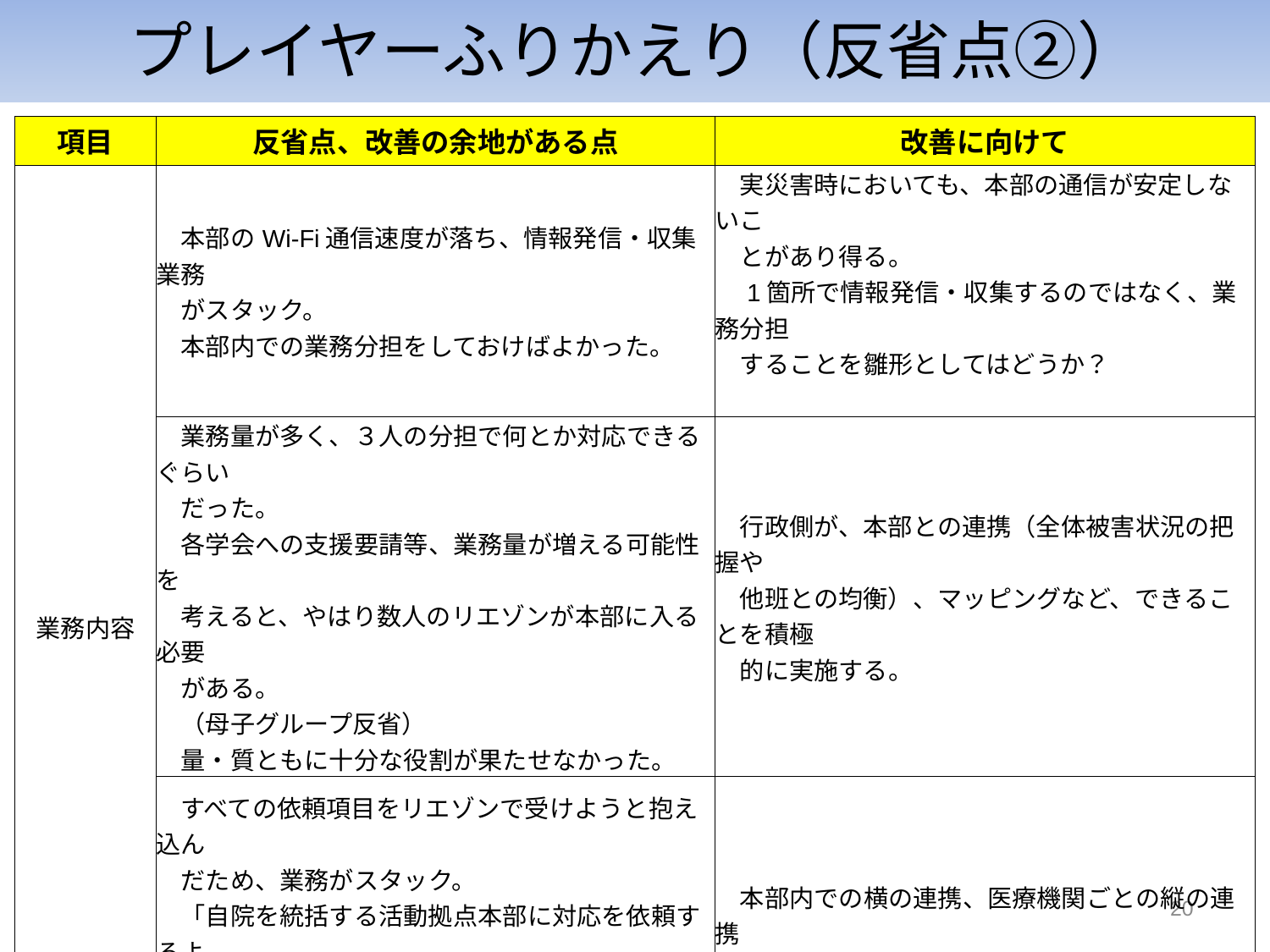

プレイヤーふりかえり（反省点②）
| 項目 | 反省点、改善の余地がある点 | 改善に向けて |
| --- | --- | --- |
| 業務内容 | 本部のWi-Fi通信速度が落ち、情報発信・収集業務 　がスタック。 　本部内での業務分担をしておけばよかった。 | 実災害時においても、本部の通信が安定しないこ 　とがあり得る。 　1箇所で情報発信・収集するのではなく、業務分担 　することを雛形としてはどうか？ |
|  | 業務量が多く、３人の分担で何とか対応できるぐらい 　だった。 　各学会への支援要請等、業務量が増える可能性を 　考えると、やはり数人のリエゾンが本部に入る必要 　がある。 　（母子グループ反省） 　量・質ともに十分な役割が果たせなかった。 | 行政側が、本部との連携（全体被害状況の把握や 　他班との均衡）、マッピングなど、できることを積極 　的に実施する。 |
|  | すべての依頼項目をリエゾンで受けようと抱え込ん 　だため、業務がスタック。 　「自院を統括する活動拠点本部に対応を依頼するよ 　う回答する」という基本的なスタンスを、リエゾンで 　共有しておく必要がある。 | 本部内での横の連携、医療機関ごとの縦の連携 　など、組織図の理解を図る。 |
20